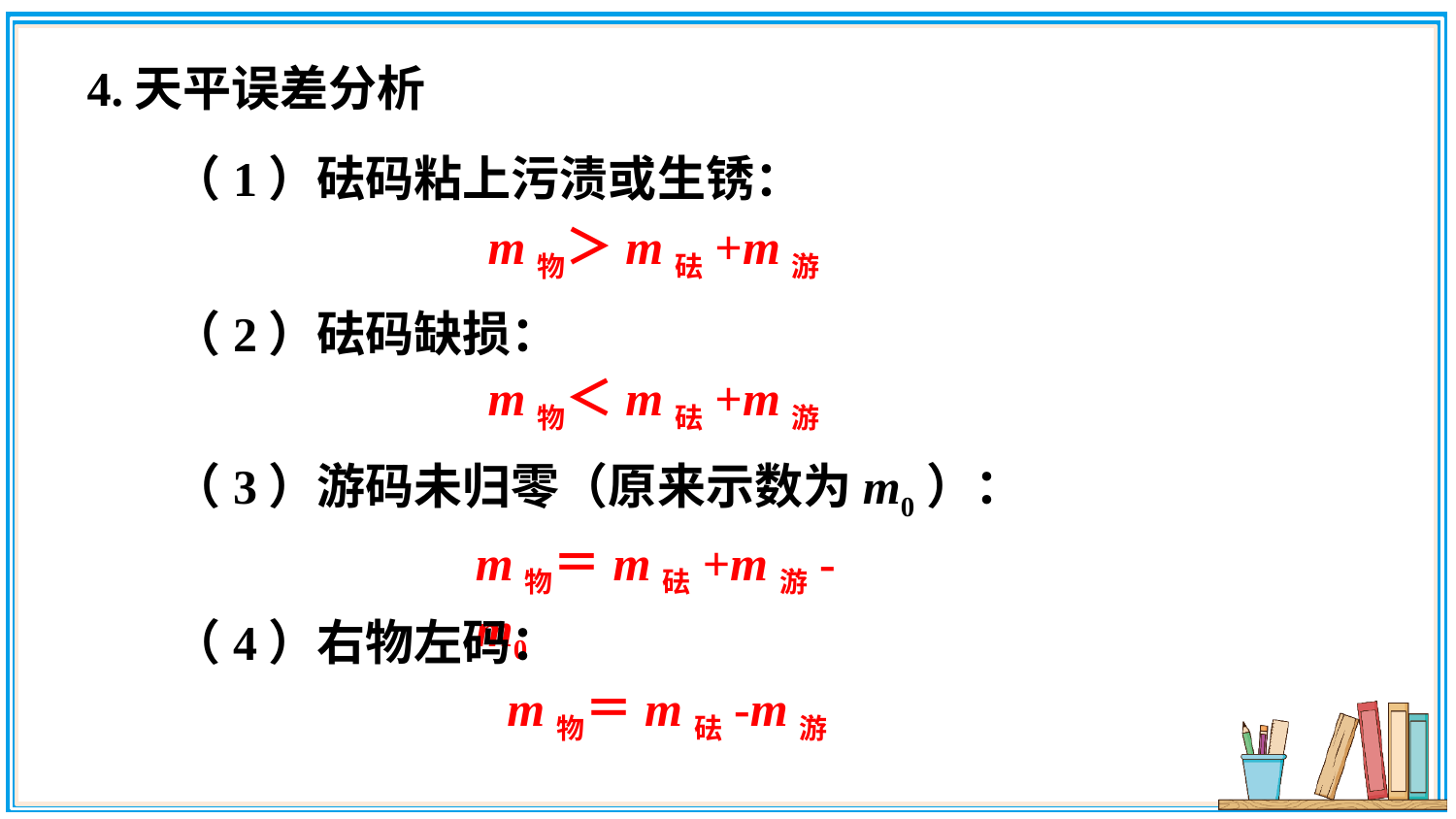

4.天平误差分析
（1）砝码粘上污渍或生锈：
m物＞m砝+m游
（2）砝码缺损：
m物＜m砝+m游
（3）游码未归零（原来示数为m0）：
m物＝m砝+m游-m0
（4）右物左码：
m物＝m砝-m游